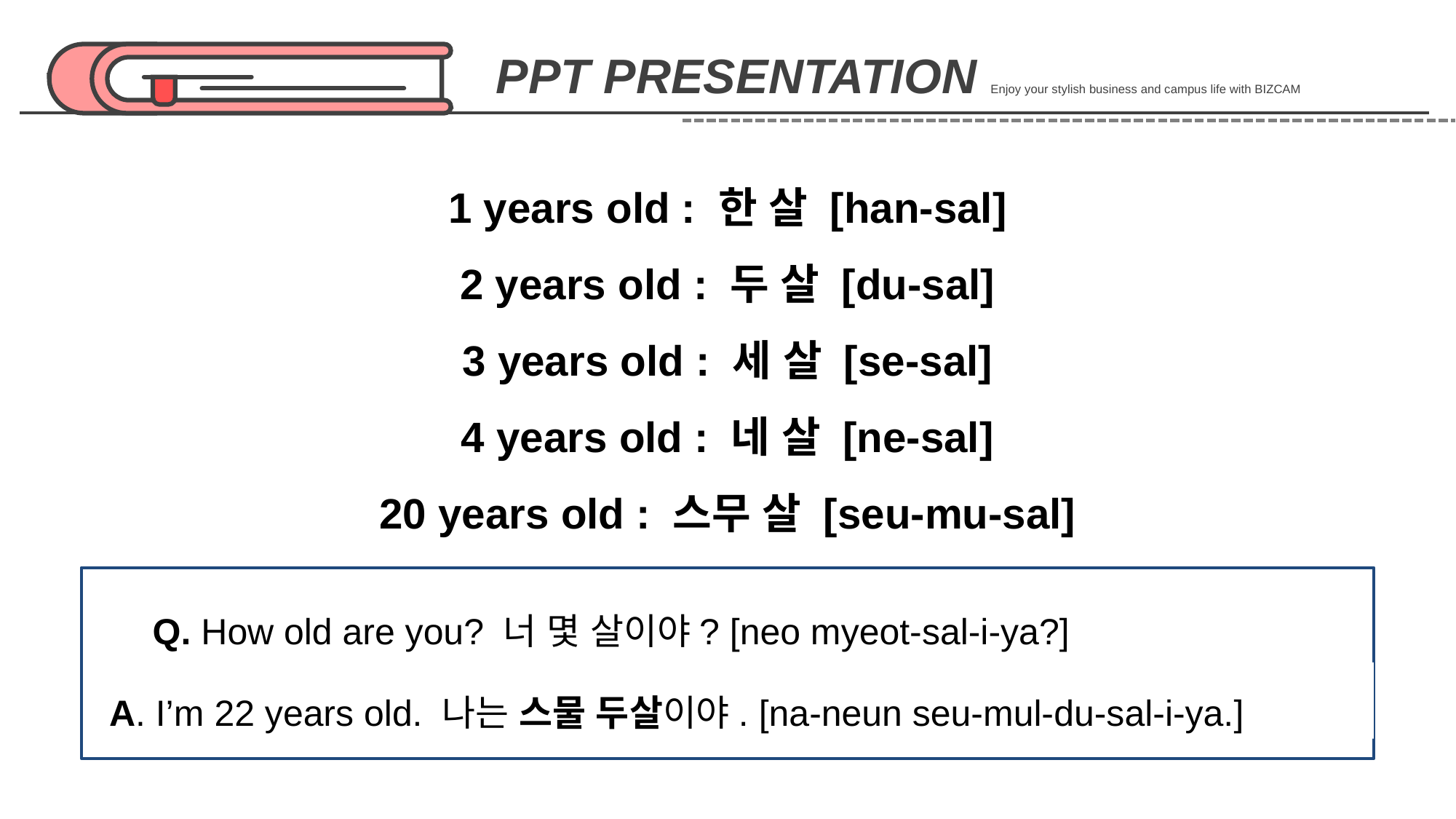

PPT PRESENTATION Enjoy your stylish business and campus life with BIZCAM

1 years old : 한 살 [han-sal]
2 years old : 두 살 [du-sal]
3 years old : 세 살 [se-sal]
4 years old : 네 살 [ne-sal]
20 years old : 스무 살 [seu-mu-sal]

Q. How old are you? 너 몇 살이야? [neo myeot-sal-i-ya?]
A. I’m 22 years old. 나는 스물 두살이야. [na-neun seu-mul-du-sal-i-ya.]